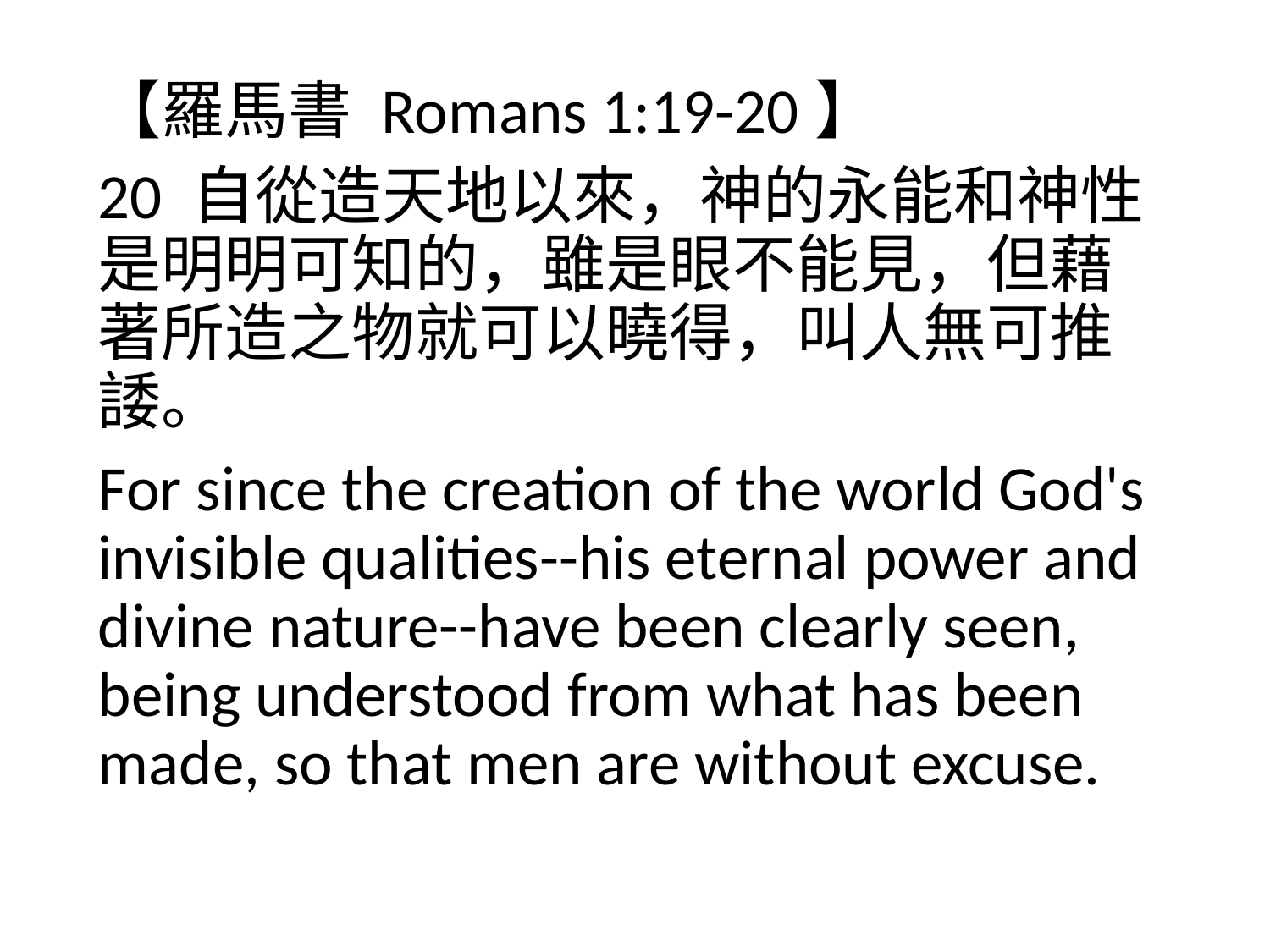

【羅馬書 Romans 1:19-20】
20 自從造天地以來，神的永能和神性是明明可知的，雖是眼不能見，但藉著所造之物就可以曉得，叫人無可推諉。
For since the creation of the world God's invisible qualities--his eternal power and divine nature--have been clearly seen, being understood from what has been made, so that men are without excuse.